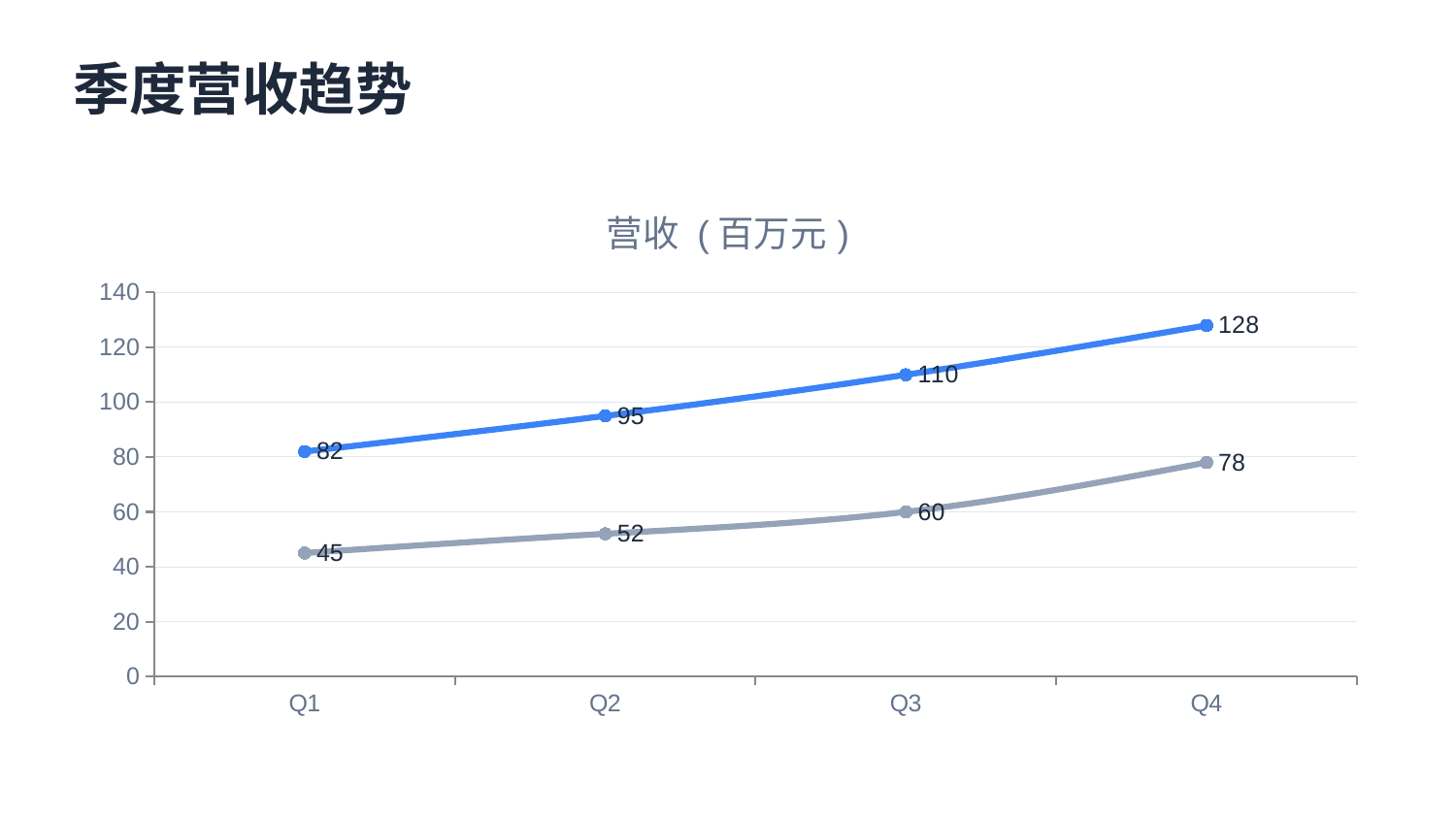

季度营收趋势

### Chart: 营收 (百万元)

| Category | 2025 | 2026 |
|---|---|---|
| Q1 | 45.0 | 82.0 |
| Q2 | 52.0 | 95.0 |
| Q3 | 60.0 | 110.0 |
| Q4 | 78.0 | 128.0 |